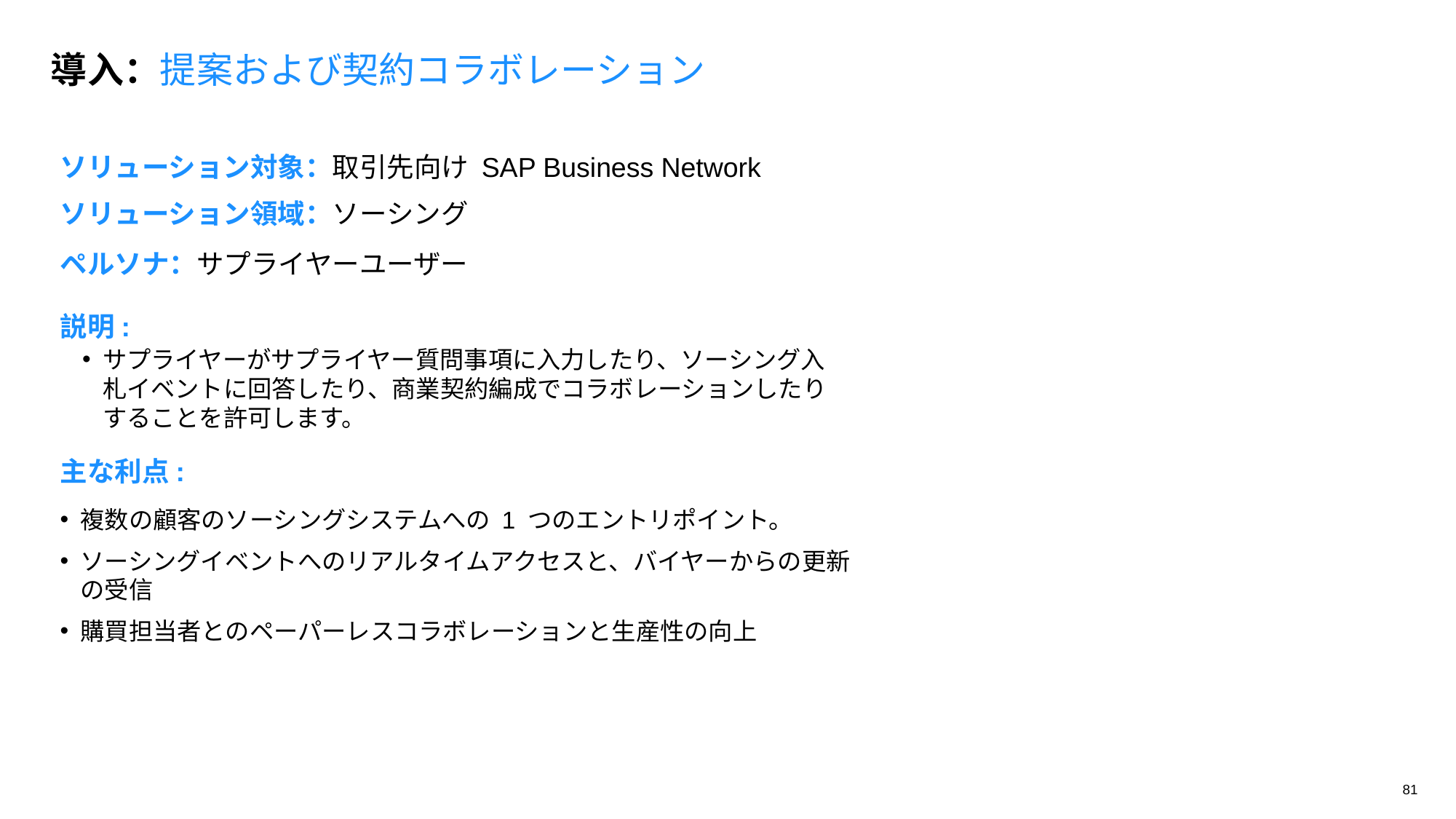

導入：提案および契約コラボレーション
ソリューション対象：取引先向け SAP Business Network
# ソリューション領域：ソーシング
ペルソナ：サプライヤーユーザー
説明:
サプライヤーがサプライヤー質問事項に入力したり、ソーシング入札イベントに回答したり、商業契約編成でコラボレーションしたりすることを許可します。
主な利点:
複数の顧客のソーシングシステムへの 1 つのエントリポイント。
ソーシングイベントへのリアルタイムアクセスと、バイヤーからの更新の受信
購買担当者とのペーパーレスコラボレーションと生産性の向上